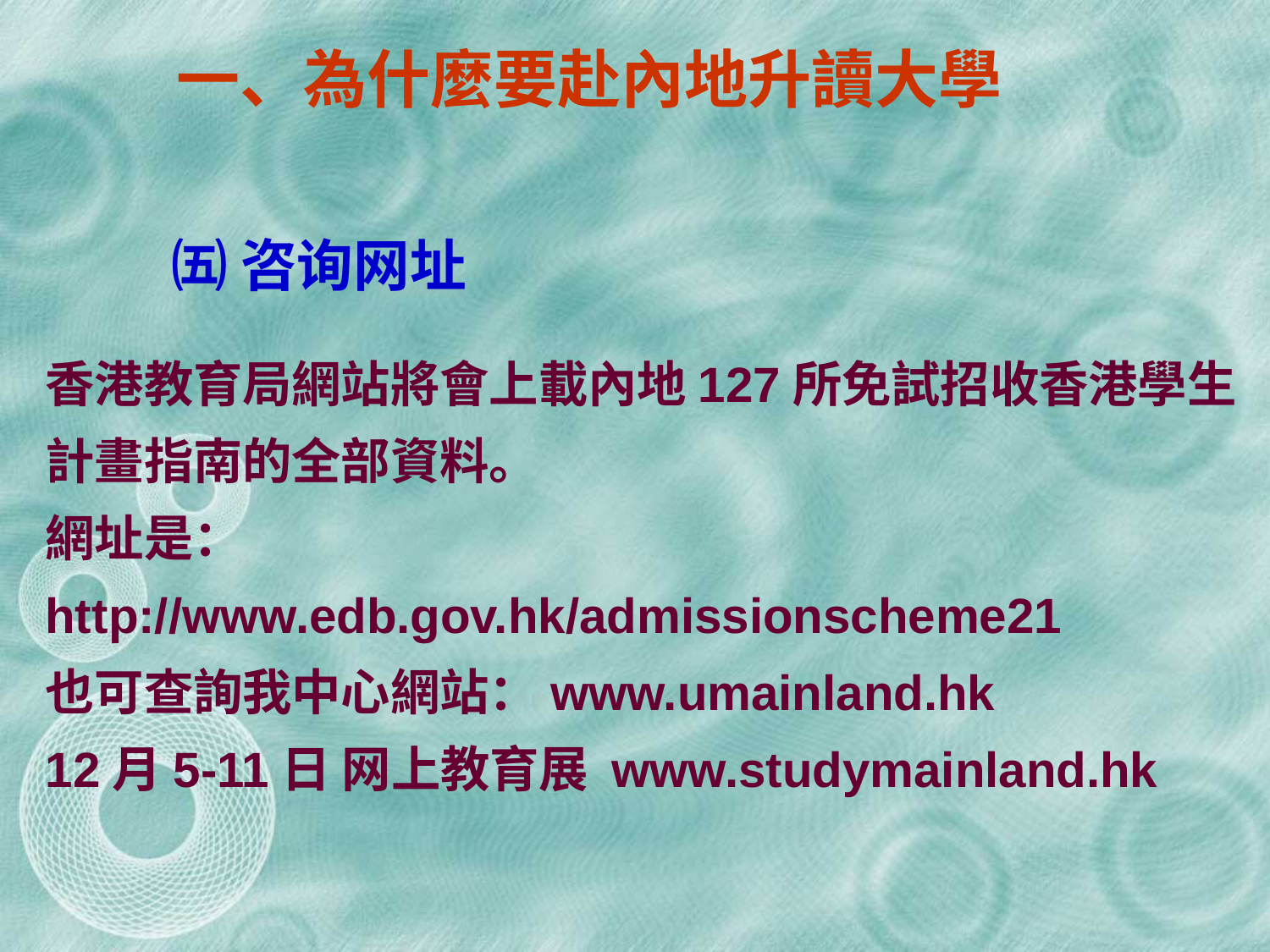

一、為什麼要赴內地升讀大學
㈤ 咨询网址
香港教育局網站將會上載內地127所免試招收香港學生計畫指南的全部資料。
網址是：
http://www.edb.gov.hk/admissionscheme21
也可查詢我中心網站：www.umainland.hk
12月5-11日 网上教育展 www.studymainland.hk